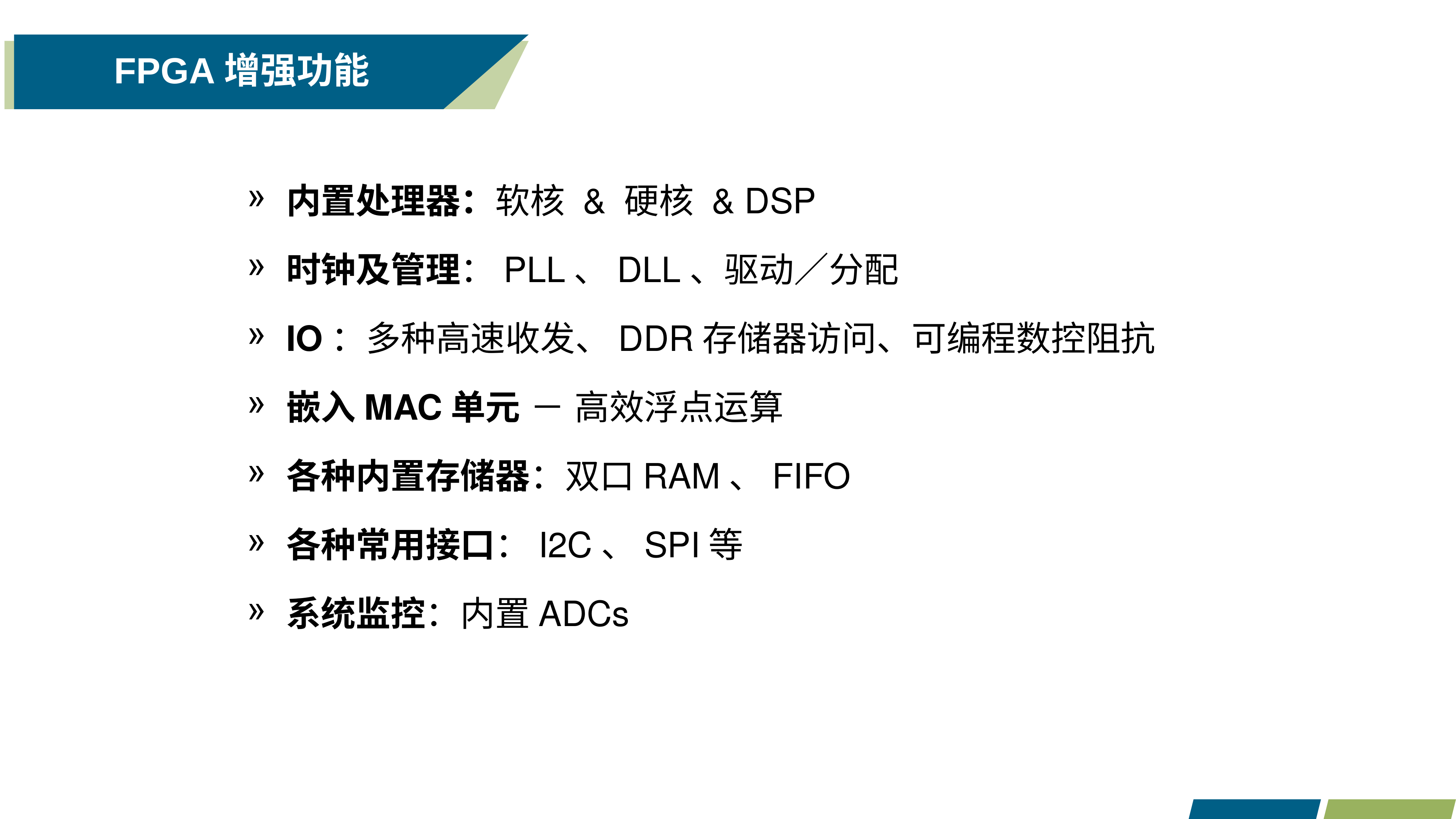

# FPGA增强功能
内置处理器：软核 & 硬核 & DSP
时钟及管理：PLL、DLL、驱动／分配
IO：多种高速收发、DDR存储器访问、可编程数控阻抗
嵌入MAC单元 － 高效浮点运算
各种内置存储器：双口RAM、FIFO
各种常用接口：I2C、SPI等
系统监控：内置ADCs